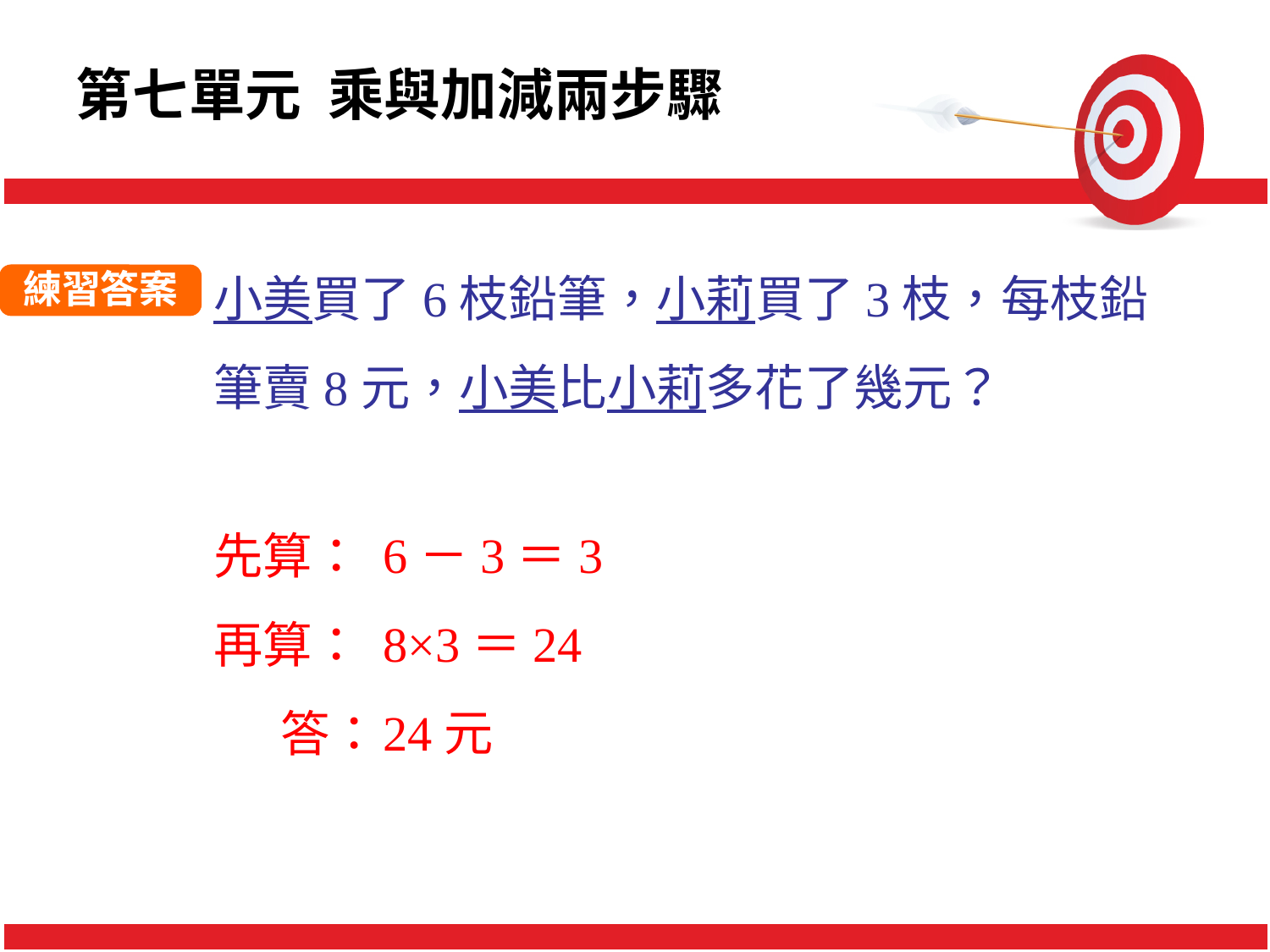

第七單元  乘與加減兩步驟
小美買了6枝鉛筆，小莉買了3枝，每枝鉛筆賣8元，小美比小莉多花了幾元？

練習答案

6－3＝3
8×3＝24
24元
先算：
再算：
     答：